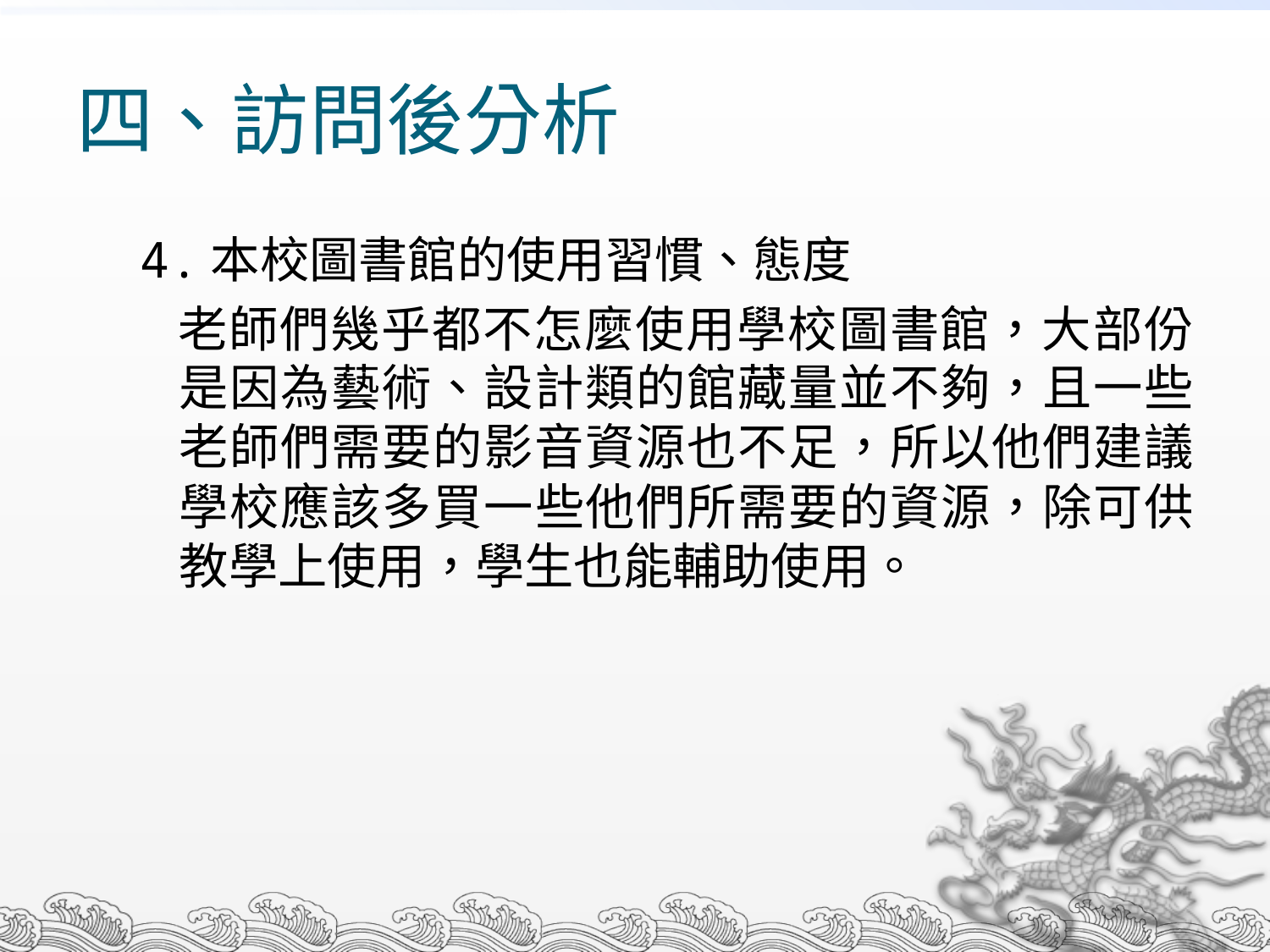

# 四、訪問後分析
4.本校圖書館的使用習慣、態度
  老師們幾乎都不怎麼使用學校圖書館，大部份是因為藝術、設計類的館藏量並不夠，且一些老師們需要的影音資源也不足，所以他們建議學校應該多買一些他們所需要的資源，除可供教學上使用，學生也能輔助使用。